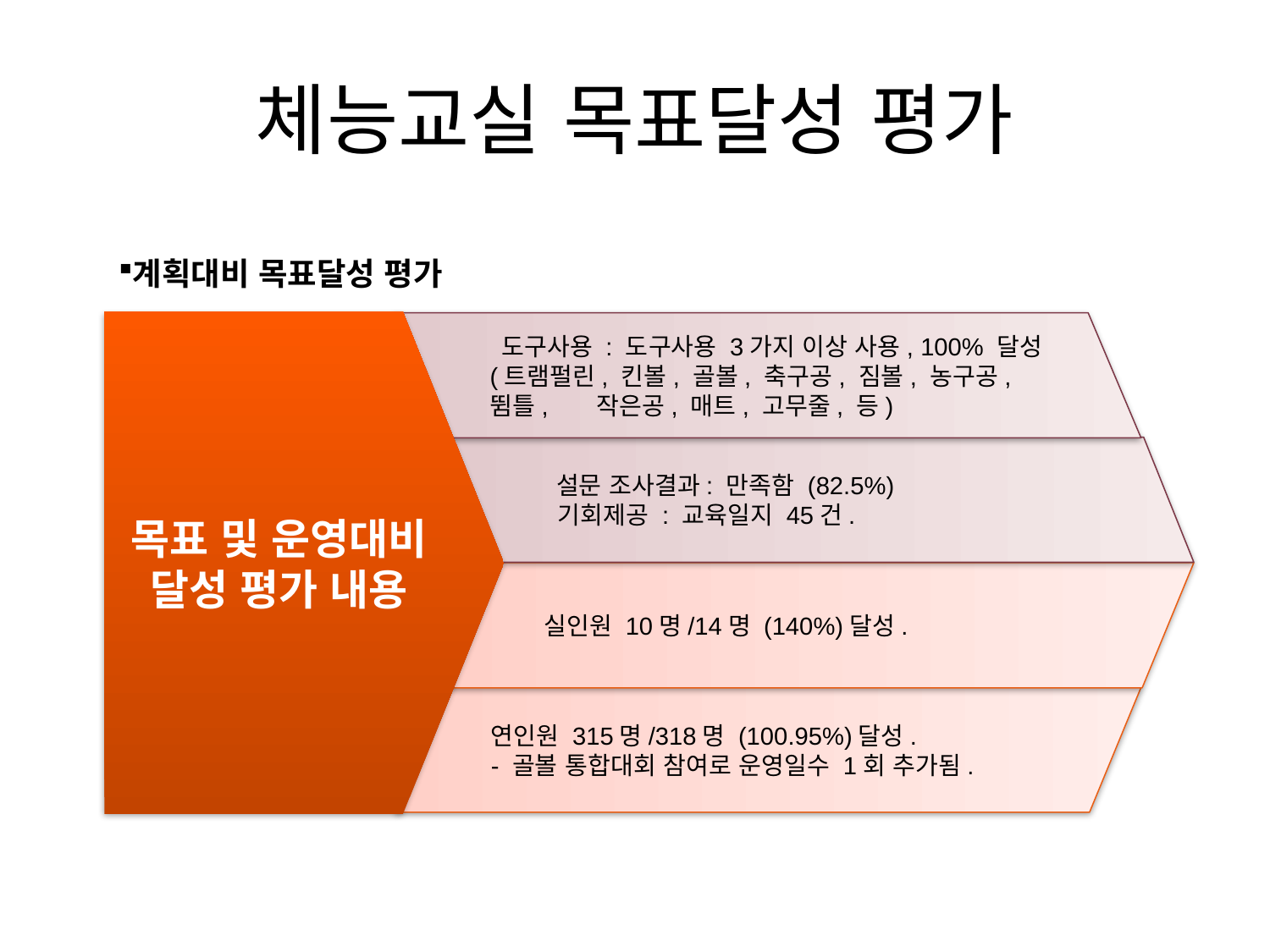

# 체능교실 목표달성 평가
계획대비 목표달성 평가
목표 및 운영대비 달성 평가 내용

 도구사용 : 도구사용 3가지 이상 사용, 100% 달성(트램펄린, 킨볼, 골볼, 축구공, 짐볼, 농구공, 뜀틀,      작은공, 매트, 고무줄, 등)

 설문 조사결과: 만족함 (82.5%)
 기회제공 : 교육일지 45건.
실인원 10명/14명 (140%)달성.
연인원 315명/318명 (100.95%)달성.
- 골볼 통합대회 참여로 운영일수 1회 추가됨.